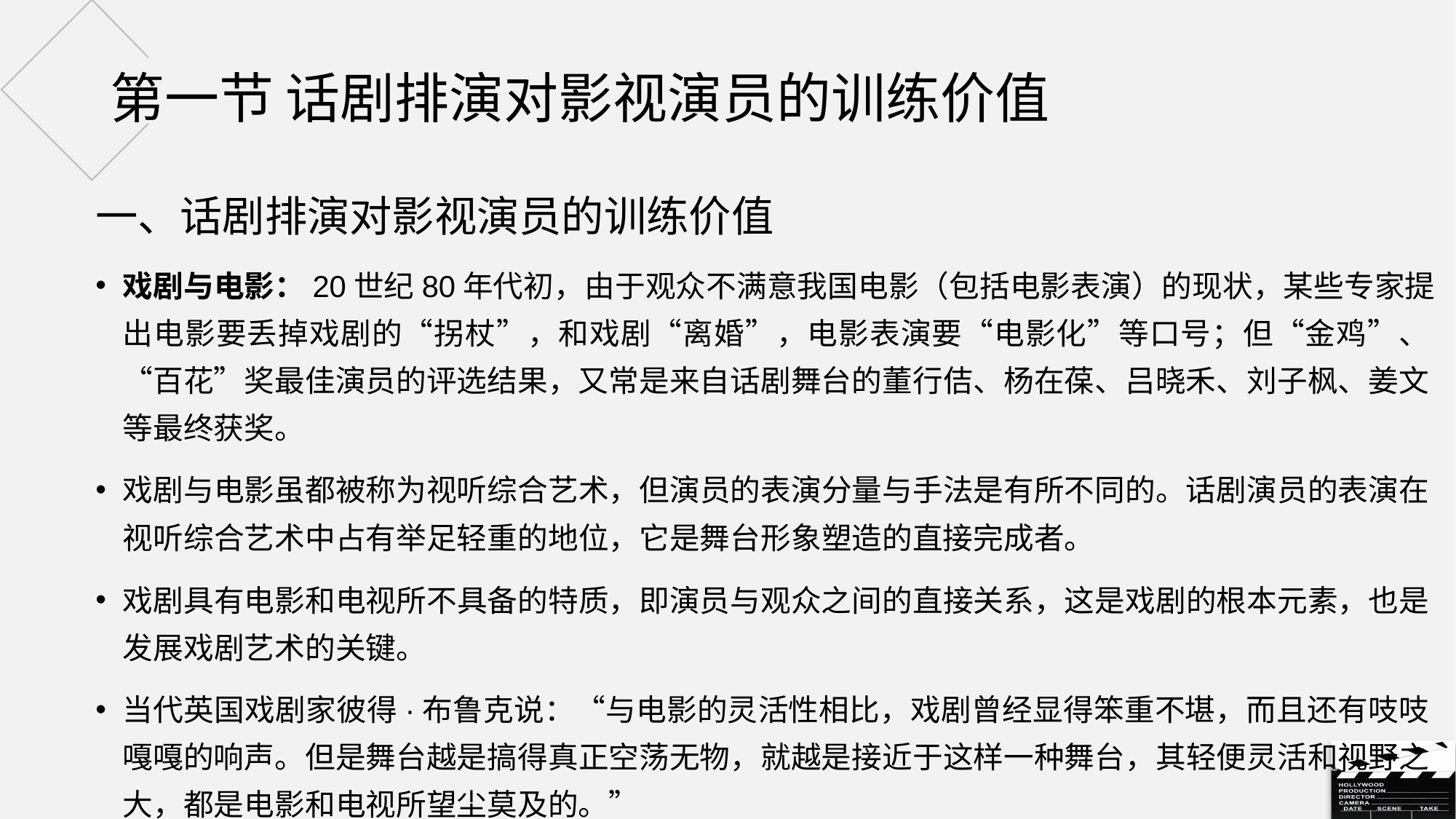

# 第一节 话剧排演对影视演员的训练价值
一、话剧排演对影视演员的训练价值
戏剧与电影：20世纪80年代初，由于观众不满意我国电影（包括电影表演）的现状，某些专家提出电影要丢掉戏剧的“拐杖”，和戏剧“离婚”，电影表演要“电影化”等口号；但“金鸡”、“百花”奖最佳演员的评选结果，又常是来自话剧舞台的董行佶、杨在葆、吕晓禾、刘子枫、姜文等最终获奖。
戏剧与电影虽都被称为视听综合艺术，但演员的表演分量与手法是有所不同的。话剧演员的表演在视听综合艺术中占有举足轻重的地位，它是舞台形象塑造的直接完成者。
戏剧具有电影和电视所不具备的特质，即演员与观众之间的直接关系，这是戏剧的根本元素，也是发展戏剧艺术的关键。
当代英国戏剧家彼得·布鲁克说：“与电影的灵活性相比，戏剧曾经显得笨重不堪，而且还有吱吱嘎嘎的响声。但是舞台越是搞得真正空荡无物，就越是接近于这样一种舞台，其轻便灵活和视野之大，都是电影和电视所望尘莫及的。”